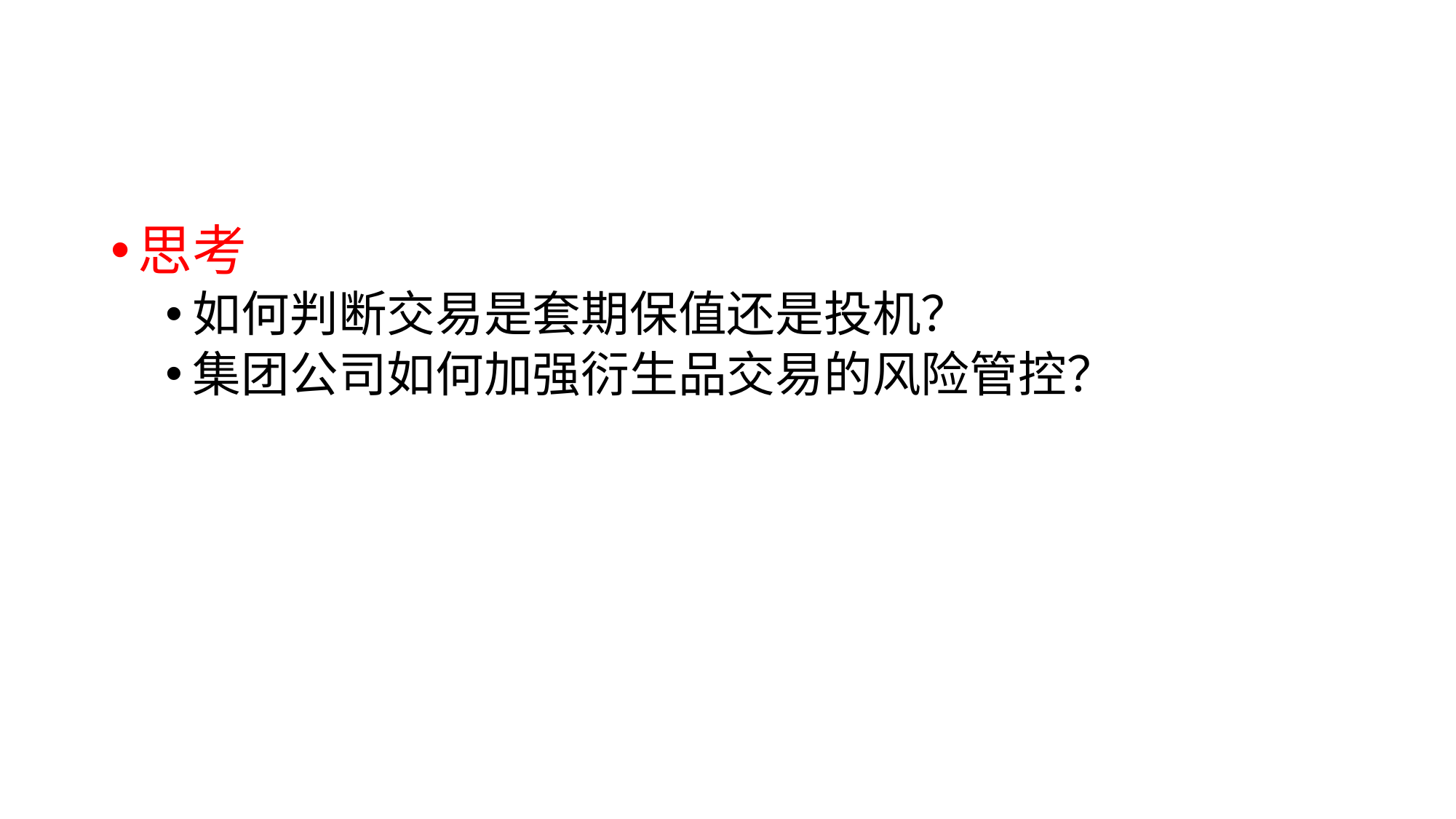

#
思考
如何判断交易是套期保值还是投机？
集团公司如何加强衍生品交易的风险管控？